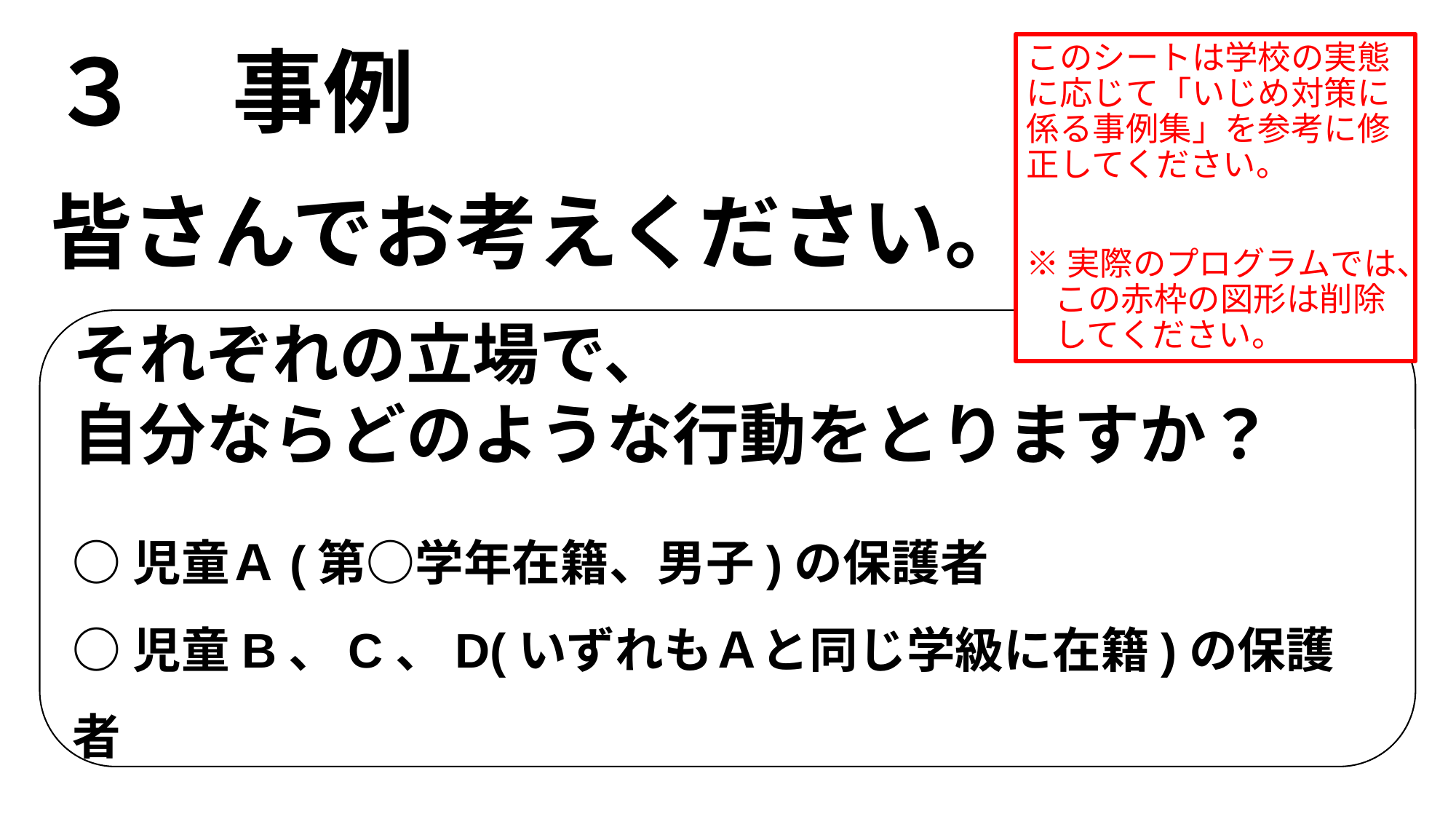

# ３　事例
このシートは学校の実態に応じて「いじめ対策に係る事例集」を参考に修正してください。

※実際のプログラムでは、この赤枠の図形は削除してください。
皆さんでお考えください。
それぞれの立場で、
自分ならどのような行動をとりますか？

○児童Ａ(第○学年在籍、男子)の保護者
○児童B、C、D(いずれもＡと同じ学級に在籍)の保護者